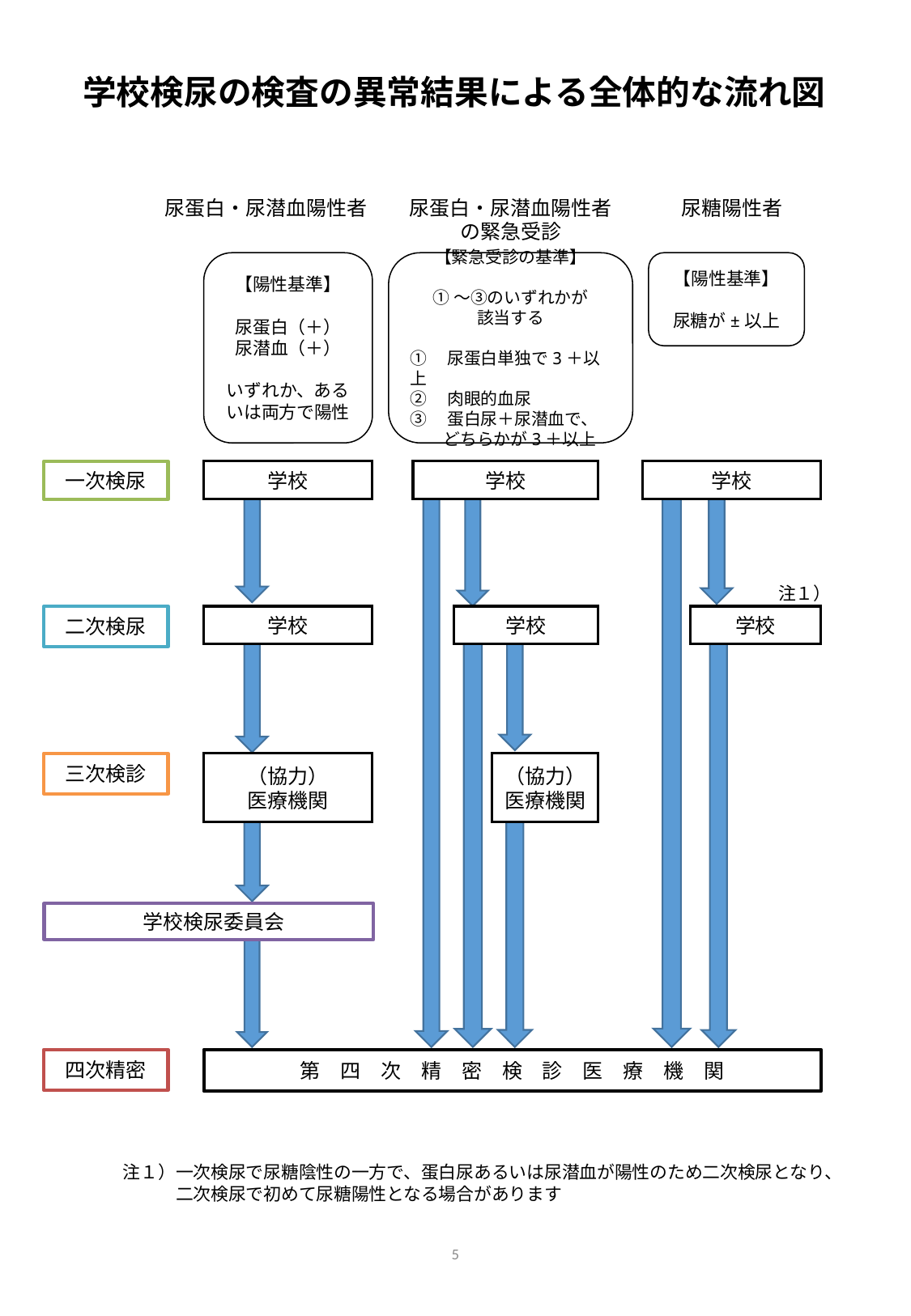

学校検尿の検査の異常結果による全体的な流れ図
尿蛋白・尿潜血陽性者
尿蛋白・尿潜血陽性者
の緊急受診
尿糖陽性者
【陽性基準】

尿蛋白（＋）
尿潜血（＋）

いずれか、あるいは両方で陽性
【緊急受診の基準】

①～③のいずれかが
該当する

①　尿蛋白単独で3＋以上
②　肉眼的血尿
③　蛋白尿＋尿潜血で、
　　どちらかが3＋以上
【陽性基準】

尿糖が±以上
一次検尿
学校
学校
学校

注１）
二次検尿
学校
学校
学校

三次検診
（協力）
医療機関
（協力）
医療機関

 学校検尿委員会

四次精密
第　四　次　精　密　検　診　医　療　機　関
注１）一次検尿で尿糖陰性の一方で、蛋白尿あるいは尿潜血が陽性のため二次検尿となり、
　　　二次検尿で初めて尿糖陽性となる場合があります
5